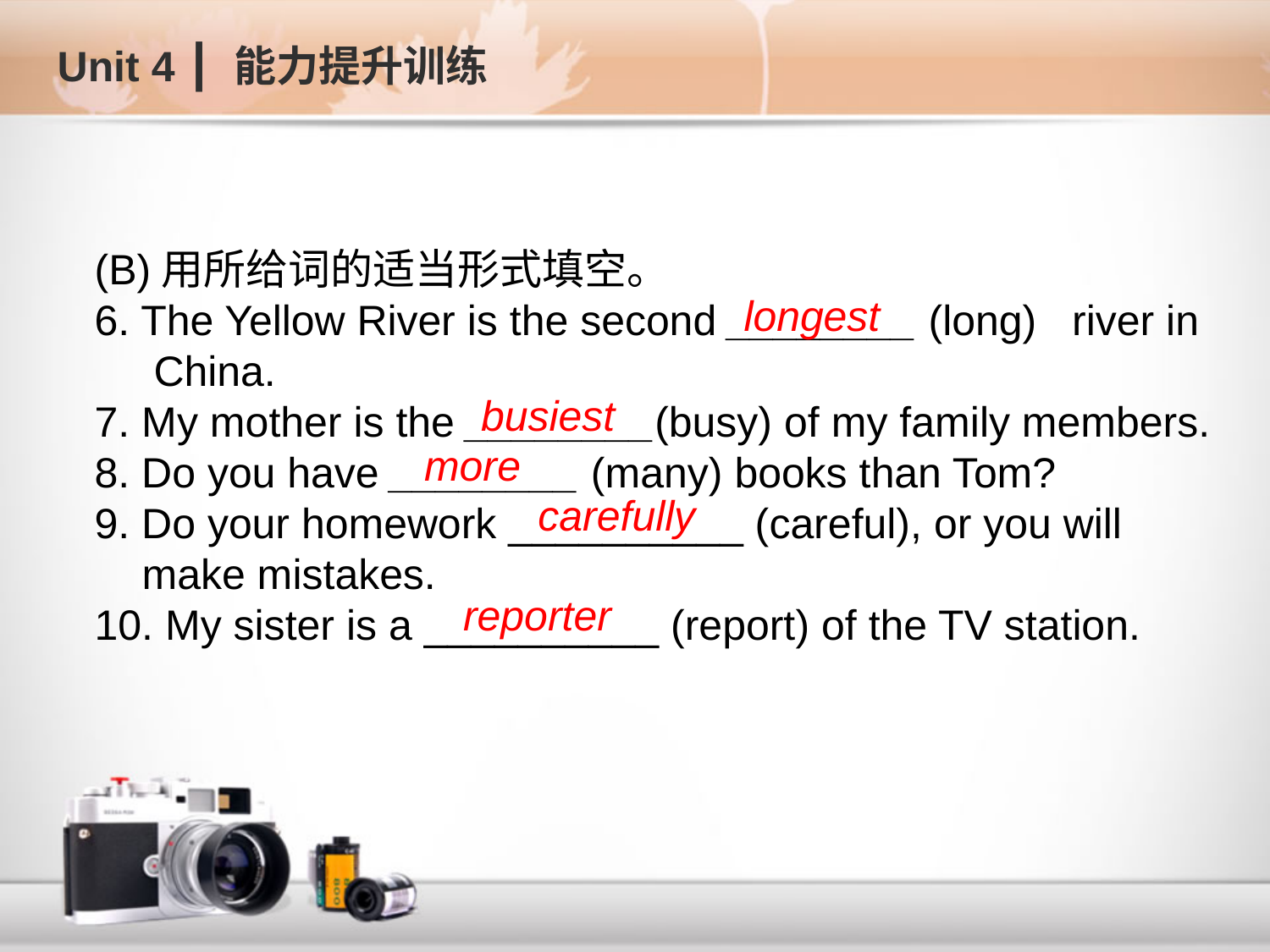

Unit 4 ┃ 能力提升训练

(B)用所给词的适当形式填空。
6. The Yellow River is the second ________ (long)   river in
     China.
7. My mother is the ________(busy) of my family members.
8. Do you have ________ (many) books than Tom?
9. Do your homework __________ (careful), or you will
    make mistakes.
10. My sister is a __________ (report) of the TV station.
longest
busiest
more
carefully
reporter